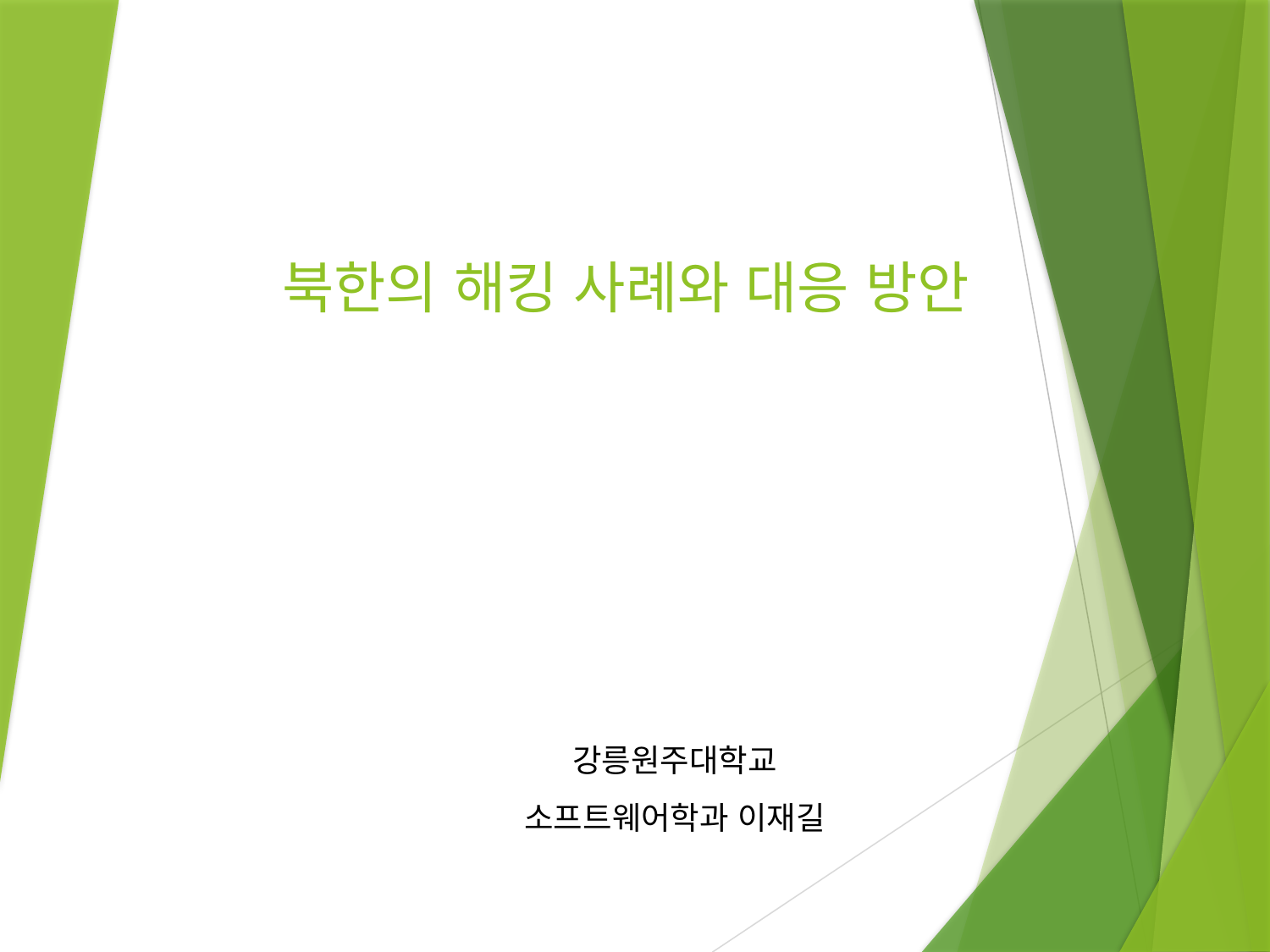

# 북한의 해킹 사례와 대응 방안
강릉원주대학교
소프트웨어학과 이재길